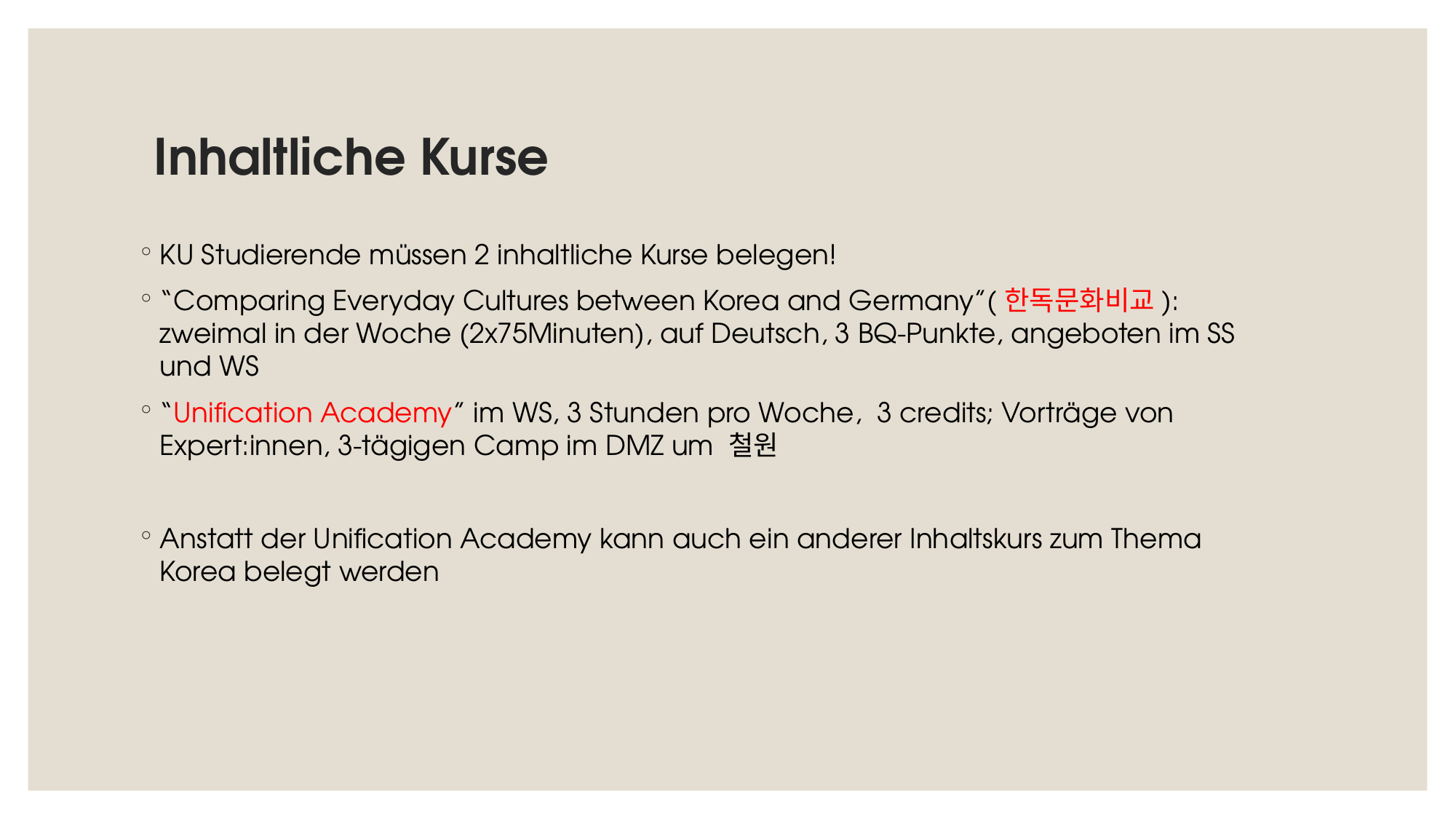

# Inhaltliche Kurse
KU Studierende müssen 2 inhaltliche Kurse belegen!
“Comparing Everyday Cultures between Korea and Germany”(한독문화비교): zweimal in der Woche (2x75Minuten), auf Deutsch, 3 BQ-Punkte, angeboten im SS und WS
“Unification Academy” im WS, 3 Stunden pro Woche,  3 credits; Vorträge von Expert:innen, 3-tägigen Camp im DMZ um 철원

Anstatt der Unification Academy kann auch ein anderer Inhaltskurs zum Thema Korea belegt werden